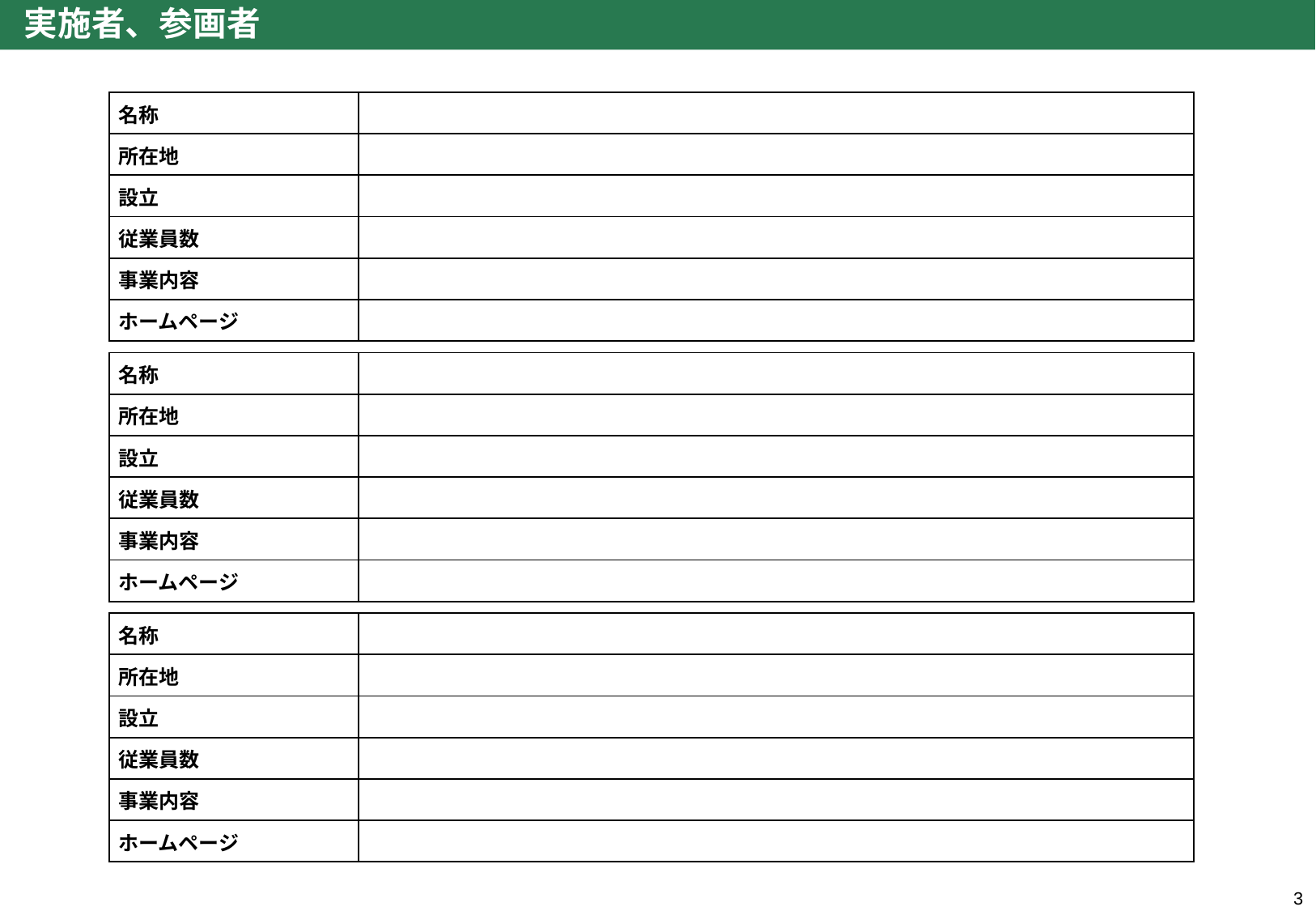

# 実施者、参画者

| 名称 |  |
| --- | --- |
| 所在地 |  |
| 設立 |  |
| 従業員数 |  |
| 事業内容 |  |
| ホームページ |  |
| 名称 |  |
| --- | --- |
| 所在地 |  |
| 設立 |  |
| 従業員数 |  |
| 事業内容 |  |
| ホームページ |  |
| 名称 |  |
| --- | --- |
| 所在地 |  |
| 設立 |  |
| 従業員数 |  |
| 事業内容 |  |
| ホームページ |  |
3